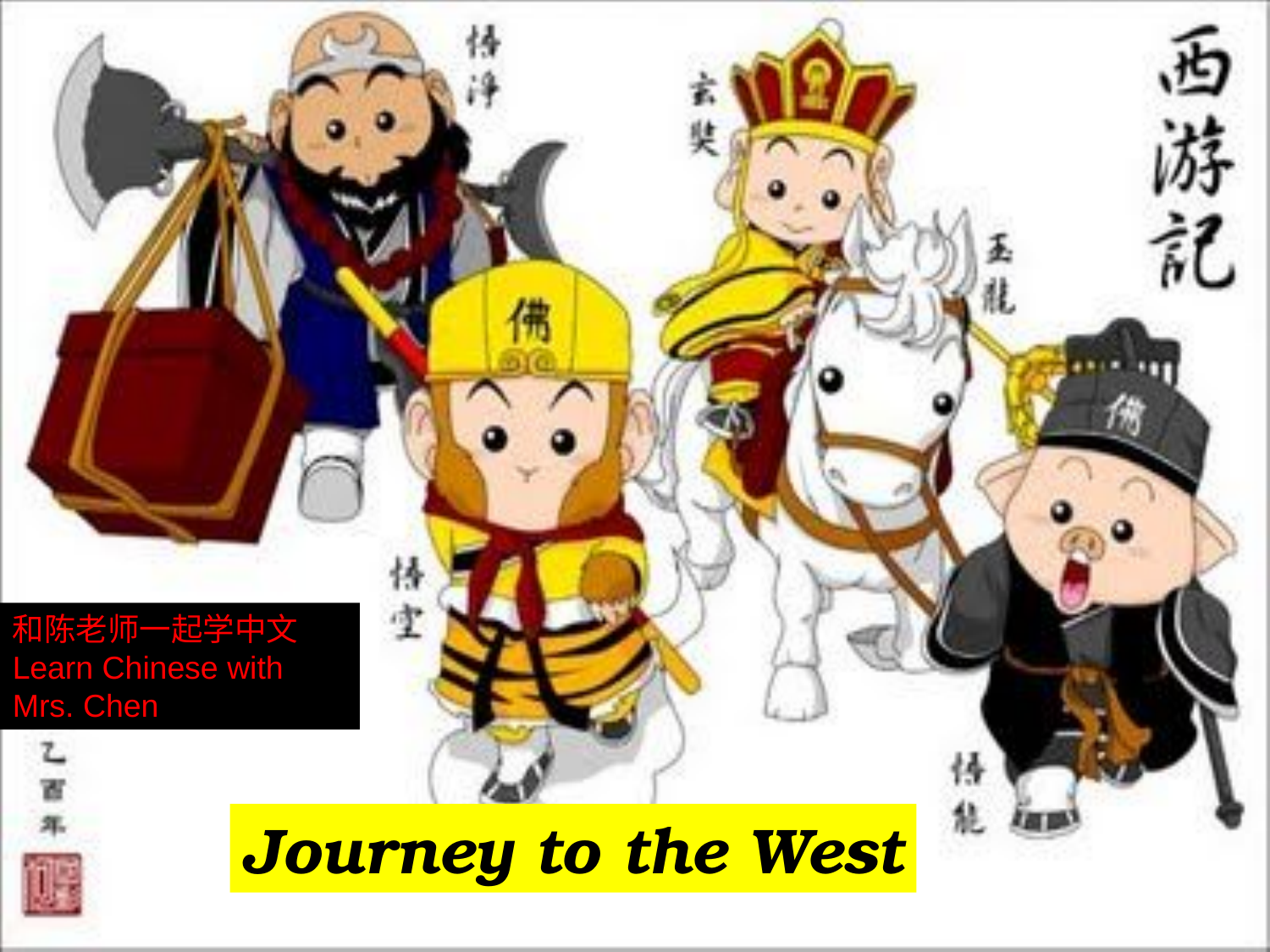

和陈老师一起学中文
Learn Chinese with Mrs. Chen
Journey to the West